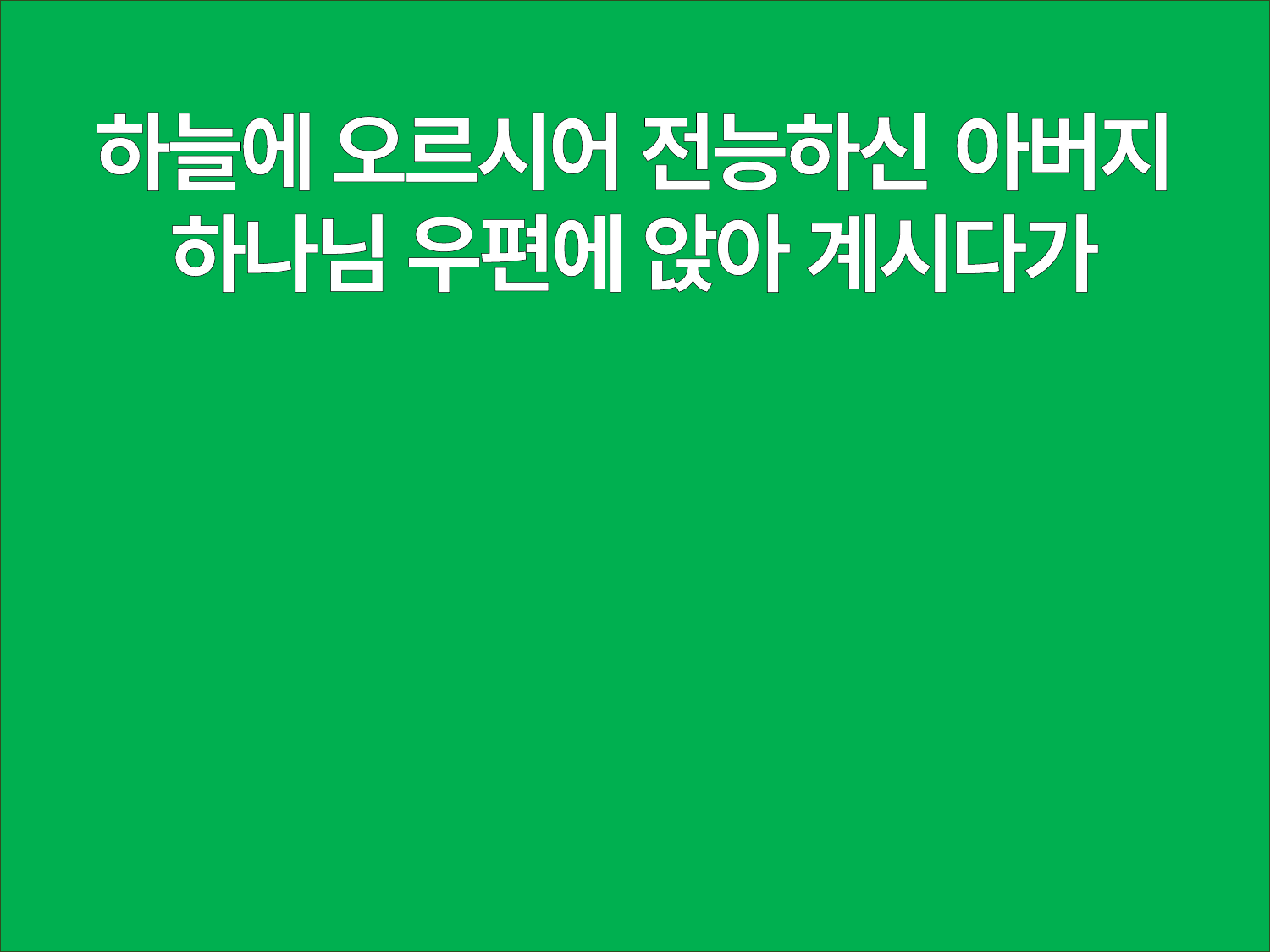

하늘에 오르시어 전능하신 아버지
하나님 우편에 앉아 계시다가